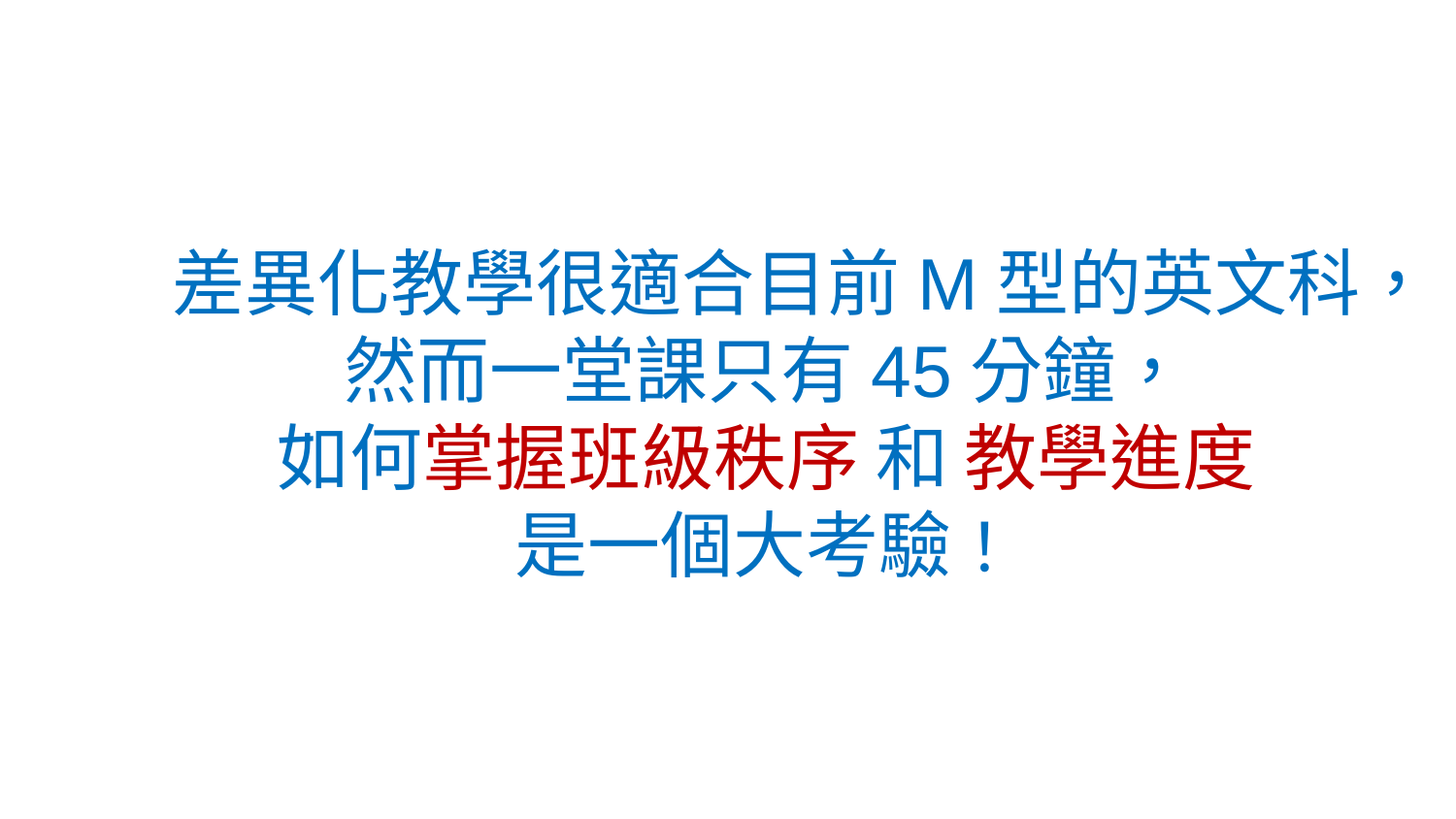

差異化教學很適合目前M型的英文科，
然而一堂課只有45分鐘，
如何掌握班級秩序 和 教學進度
是一個大考驗！